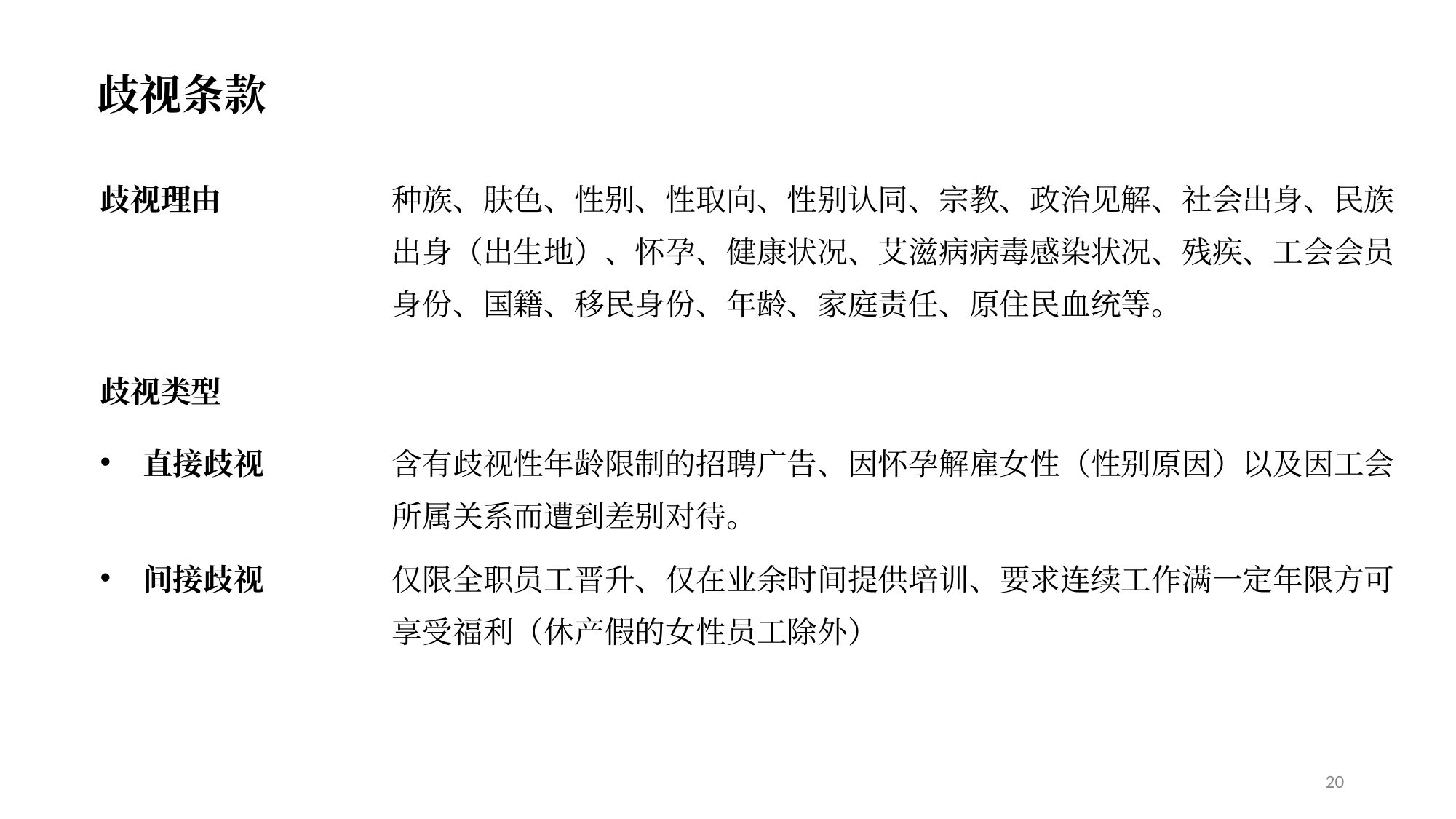

歧视条款
| 歧视理由 | 种族、肤色、性别、性取向、性别认同、宗教、政治见解、社会出身、民族出身（出生地）、怀孕、健康状况、艾滋病病毒感染状况、残疾、工会会员身份、国籍、移民身份、年龄、家庭责任、原住民血统等。 |
| --- | --- |
| 歧视类型 |  |
| 直接歧视 | 含有歧视性年龄限制的招聘广告、因怀孕解雇女性（性别原因）以及因工会所属关系而遭到差别对待。 |
| 间接歧视 | 仅限全职员工晋升、仅在业余时间提供培训、要求连续工作满一定年限方可享受福利（休产假的女性员工除外） |
20